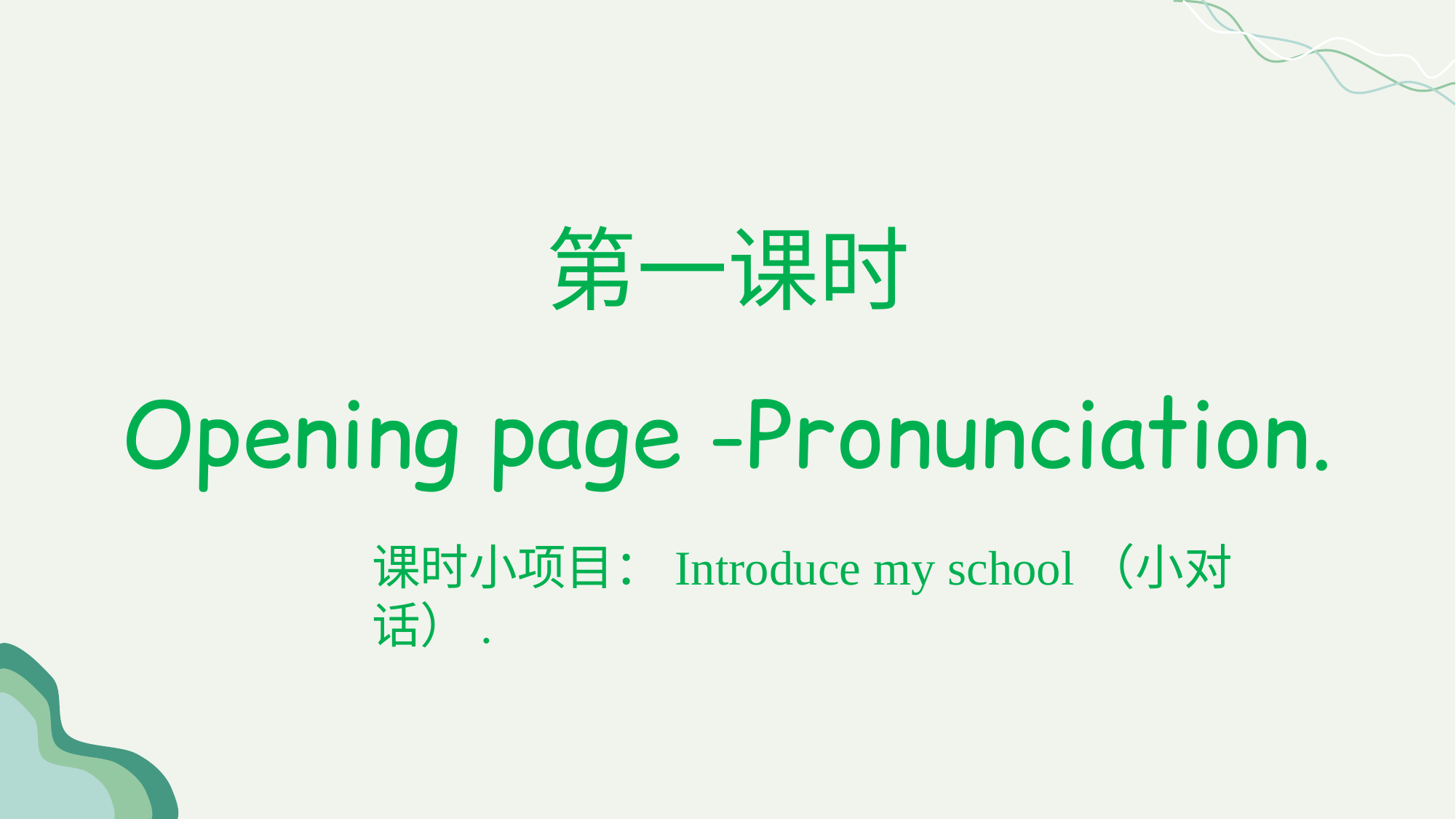

第一课时
Opening page -Pronunciation.

课时小项目：Introduce my school（小对话）.